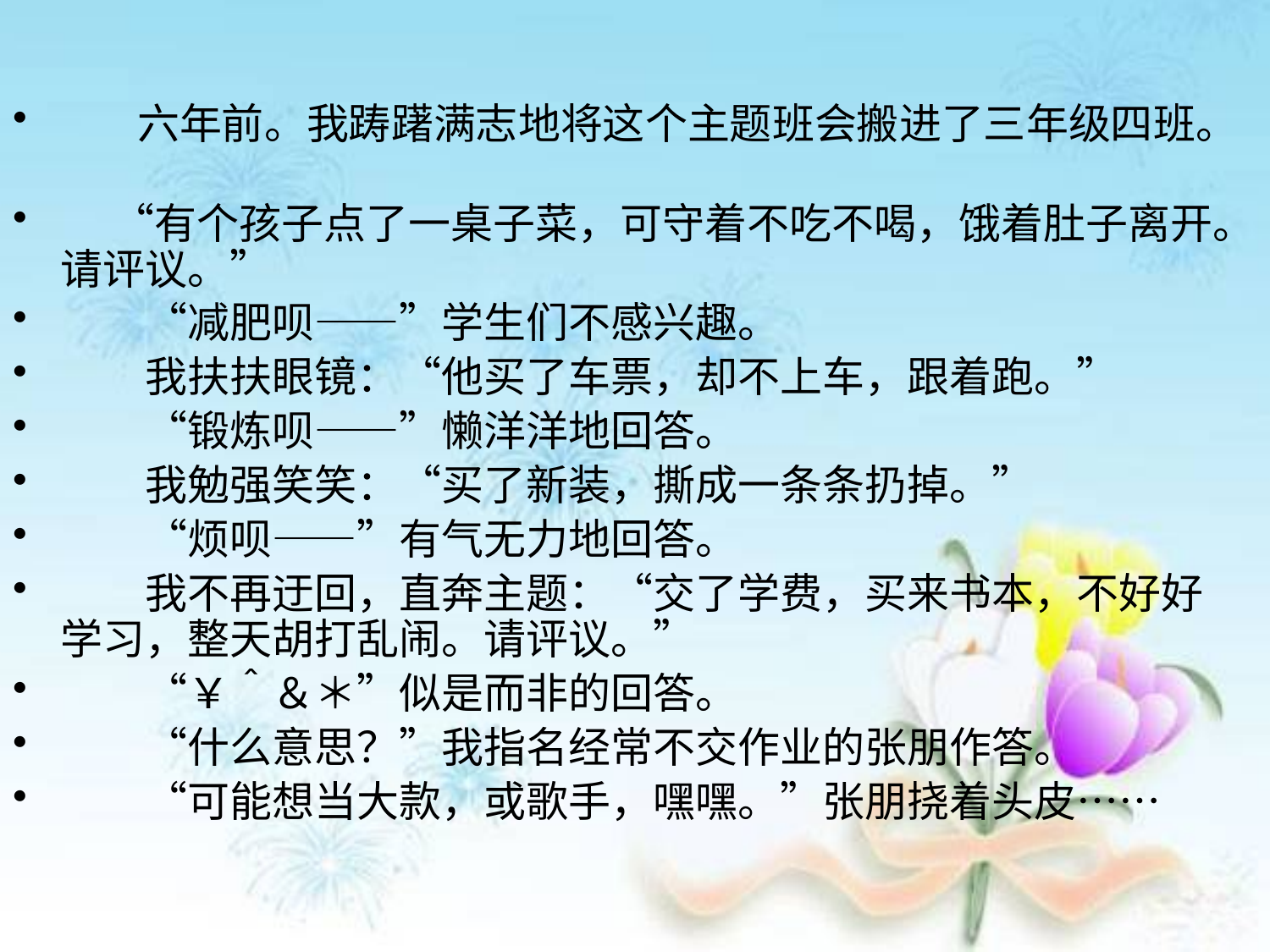

#
       六年前。我踌躇满志地将这个主题班会搬进了三年级四班。
　 “有个孩子点了一桌子菜，可守着不吃不喝，饿着肚子离开。请评议。”
　　“减肥呗——”学生们不感兴趣。
　　我扶扶眼镜：“他买了车票，却不上车，跟着跑。”
　　“锻炼呗——”懒洋洋地回答。
　　我勉强笑笑：“买了新装，撕成一条条扔掉。”
　　“烦呗——”有气无力地回答。
　　我不再迂回，直奔主题：“交了学费，买来书本，不好好学习，整天胡打乱闹。请评议。”
　　“￥＾＆＊”似是而非的回答。
　　“什么意思？”我指名经常不交作业的张朋作答。
　　“可能想当大款，或歌手，嘿嘿。”张朋挠着头皮……